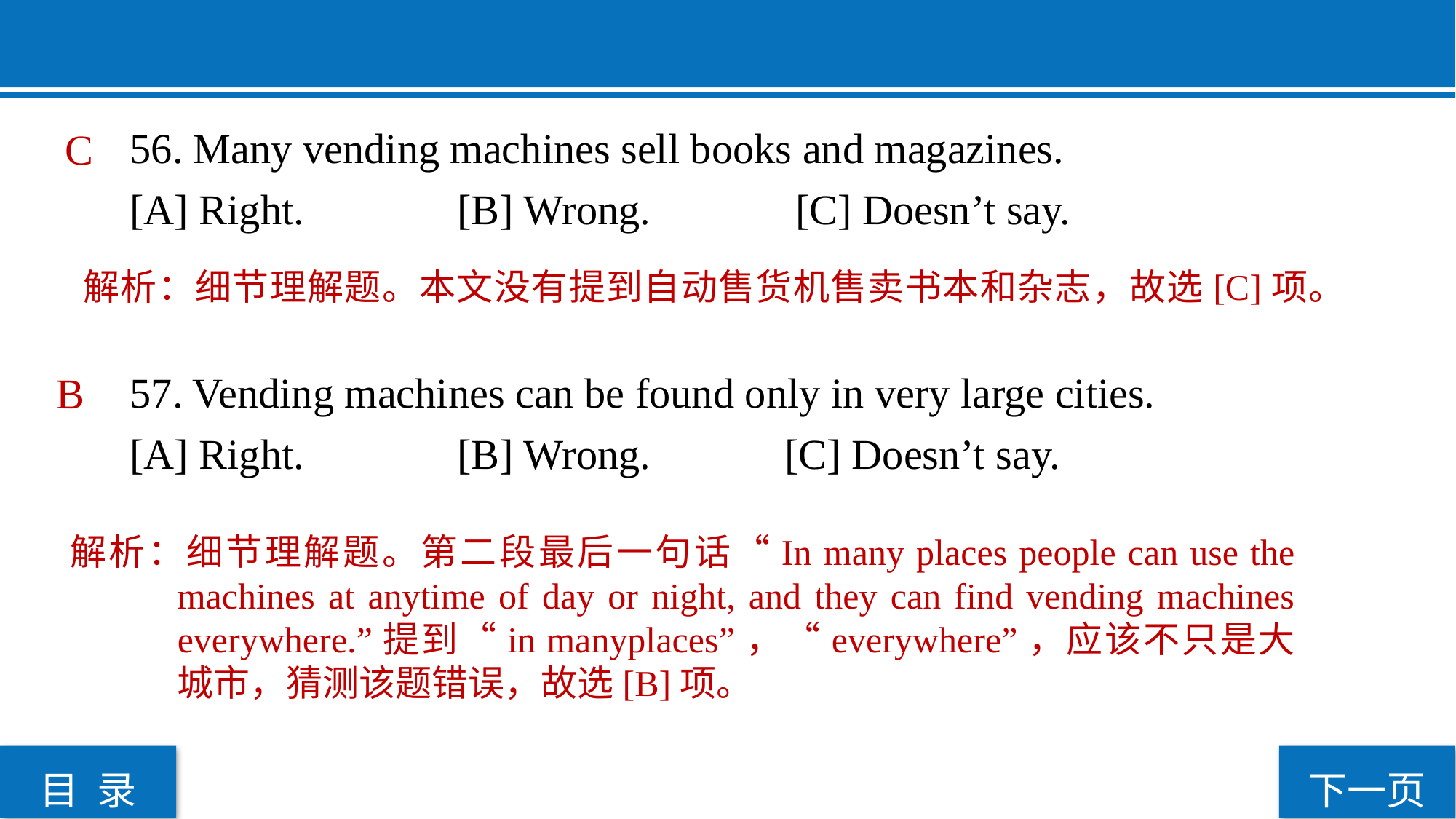

56. Many vending machines sell books and magazines.
[A] Right. 		[B] Wrong.		 [C] Doesn’t say.

57. Vending machines can be found only in very large cities.
[A] Right. 		[B] Wrong. 		[C] Doesn’t say.
C
解析：细节理解题。本文没有提到自动售货机售卖书本和杂志，故选[C]项。
B
解析：细节理解题。第二段最后一句话“In many places people can use the machines at anytime of day or night, and they can find vending machines everywhere.”提到“in manyplaces”，“everywhere”，应该不只是大城市，猜测该题错误，故选[B]项。